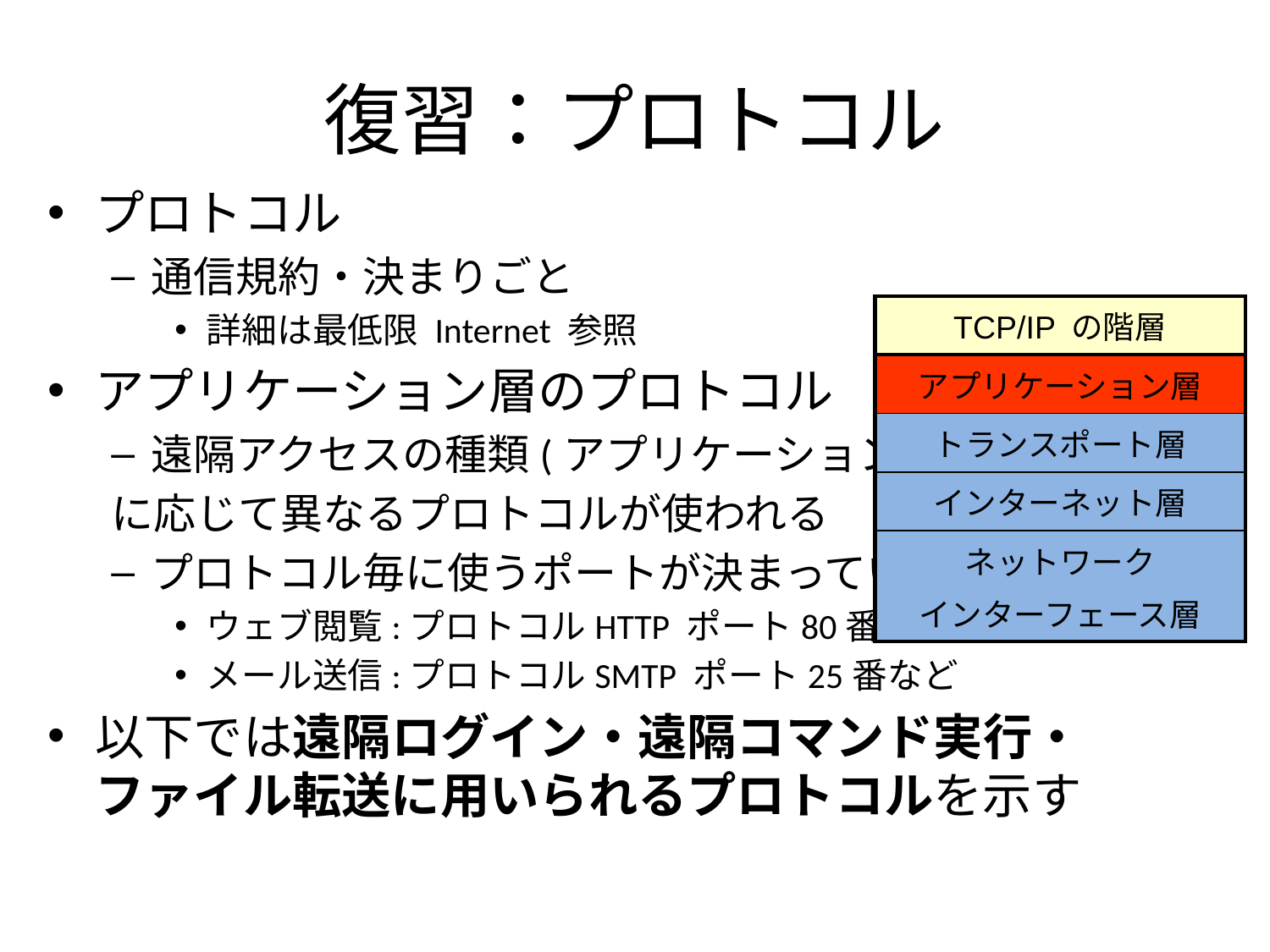

# 復習：プロトコル
プロトコル
通信規約・決まりごと
詳細は最低限 Internet 参照
アプリケーション層のプロトコル
遠隔アクセスの種類(アプリケーション)
に応じて異なるプロトコルが使われる
プロトコル毎に使うポートが決まっている
ウェブ閲覧:プロトコルHTTP ポート80番
メール送信:プロトコルSMTP ポート25番など
以下では遠隔ログイン・遠隔コマンド実行・ファイル転送に用いられるプロトコルを示す
| TCP/IP の階層 |
| --- |
| アプリケーション層 |
| トランスポート層 |
| インターネット層 |
| ネットワーク インターフェース層 |